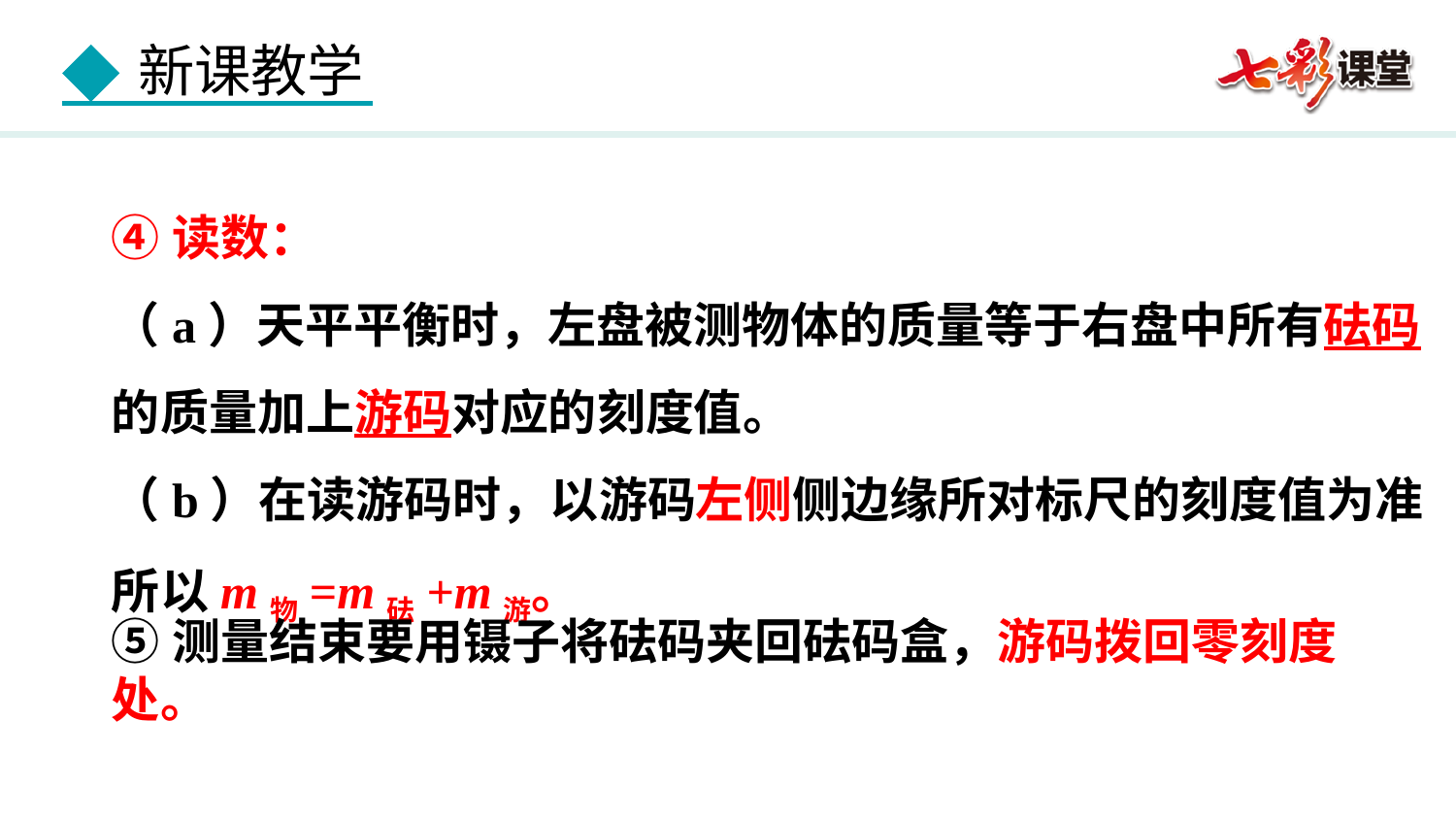

④读数：
（a）天平平衡时，左盘被测物体的质量等于右盘中所有砝码的质量加上游码对应的刻度值。
（b）在读游码时，以游码左侧侧边缘所对标尺的刻度值为准
所以m物=m砝+m游。
⑤测量结束要用镊子将砝码夹回砝码盒，游码拨回零刻度处。